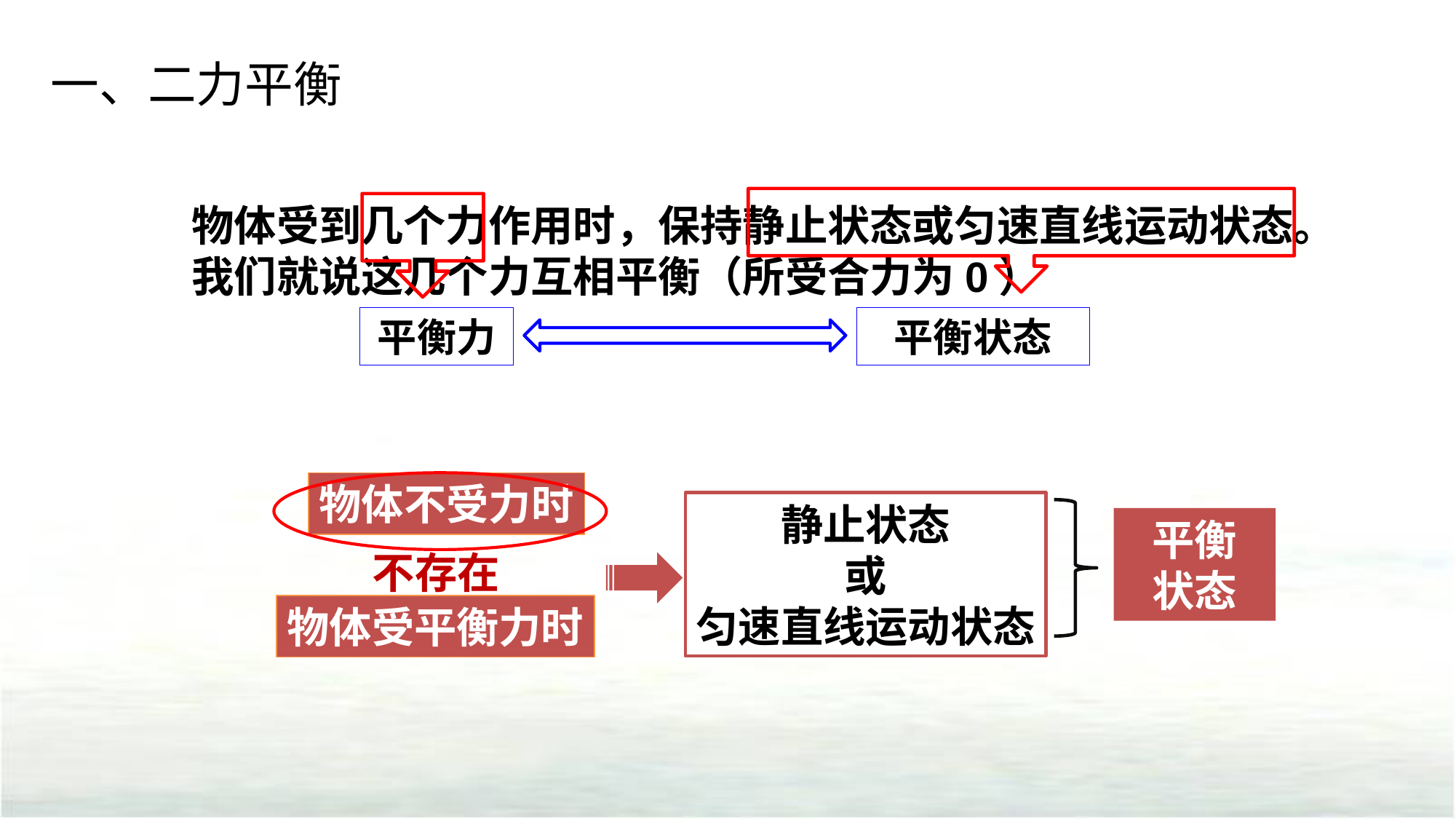

一、二力平衡

物体受到几个力作用时，保持静止状态或匀速直线运动状态。
我们就说这几个力互相平衡（所受合力为0）

平衡力
平衡状态

不存在
物体不受力时
静止状态
或
匀速直线运动状态

平衡
状态

物体受平衡力时